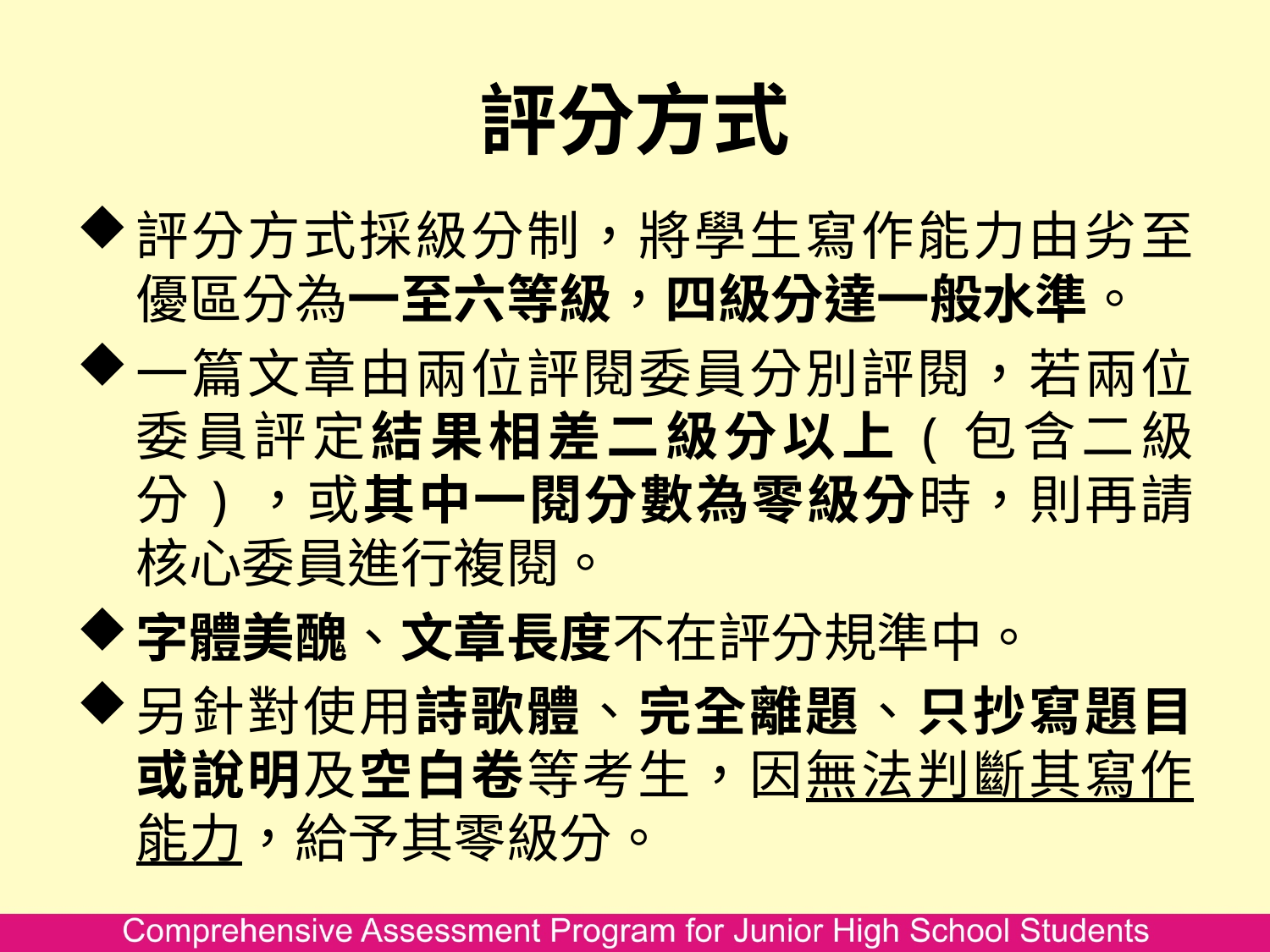

# 評分方式
評分方式採級分制，將學生寫作能力由劣至優區分為一至六等級，四級分達一般水準。
一篇文章由兩位評閱委員分別評閱，若兩位委員評定結果相差二級分以上(包含二級分)，或其中一閱分數為零級分時，則再請核心委員進行複閱。
字體美醜、文章長度不在評分規準中。
另針對使用詩歌體、完全離題、只抄寫題目或說明及空白卷等考生，因無法判斷其寫作能力，給予其零級分。